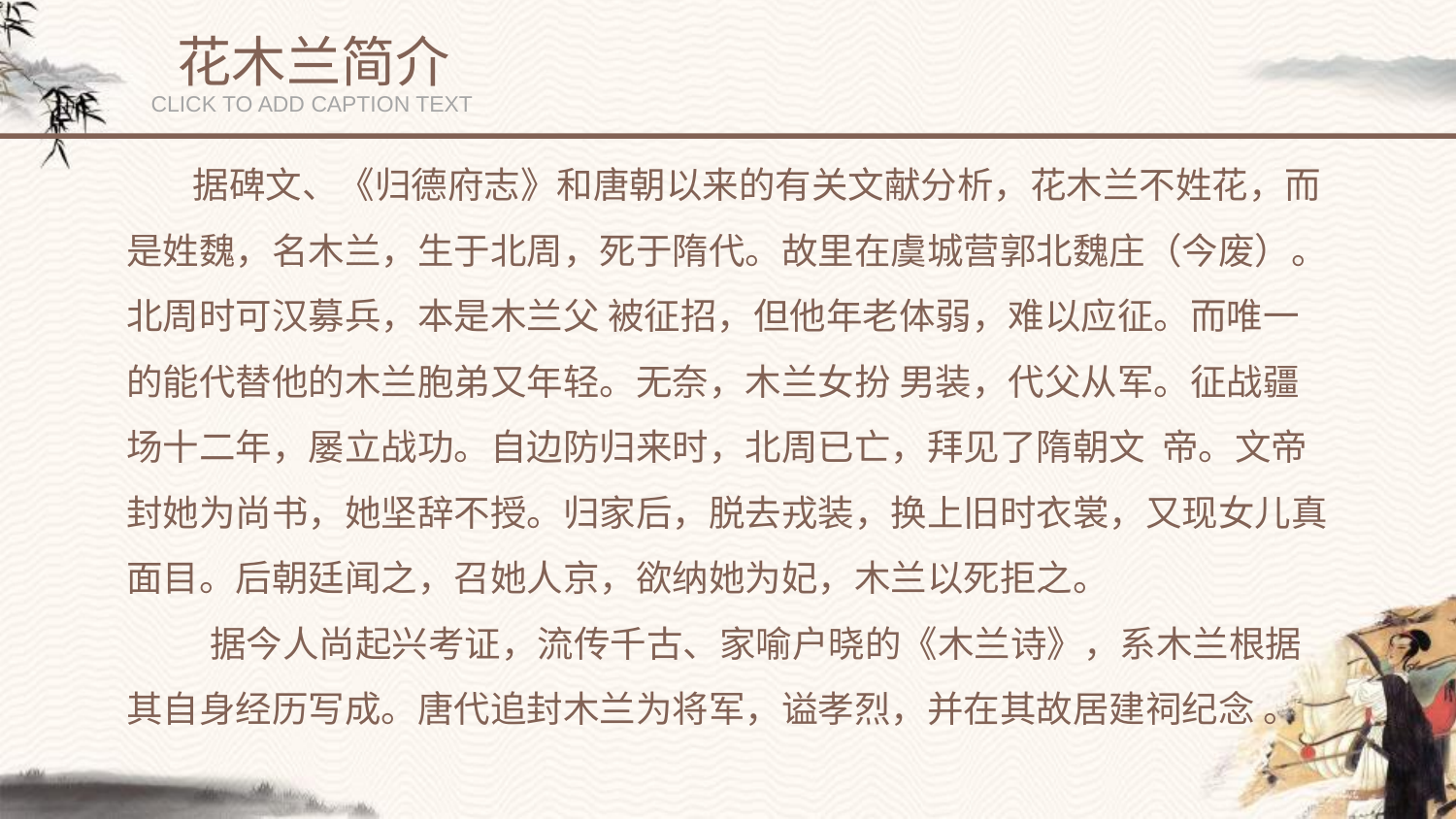

花木兰简介
CLICK TO ADD CAPTION TEXT

       据碑文、《归德府志》和唐朝以来的有关文献分析，花木兰不姓花，而是姓魏，名木兰，生于北周，死于隋代。故里在虞城营郭北魏庄（今废）。北周时可汉募兵，本是木兰父 被征招，但他年老体弱，难以应征。而唯一的能代替他的木兰胞弟又年轻。无奈，木兰女扮 男装，代父从军。征战疆场十二年，屡立战功。自边防归来时，北周已亡，拜见了隋朝文  帝。文帝封她为尚书，她坚辞不授。归家后，脱去戎装，换上旧时衣裳，又现女儿真面目。后朝廷闻之，召她人京，欲纳她为妃，木兰以死拒之。
         据今人尚起兴考证，流传千古、家喻户晓的《木兰诗》，系木兰根据其自身经历写成。唐代追封木兰为将军，谥孝烈，并在其故居建祠纪念 。